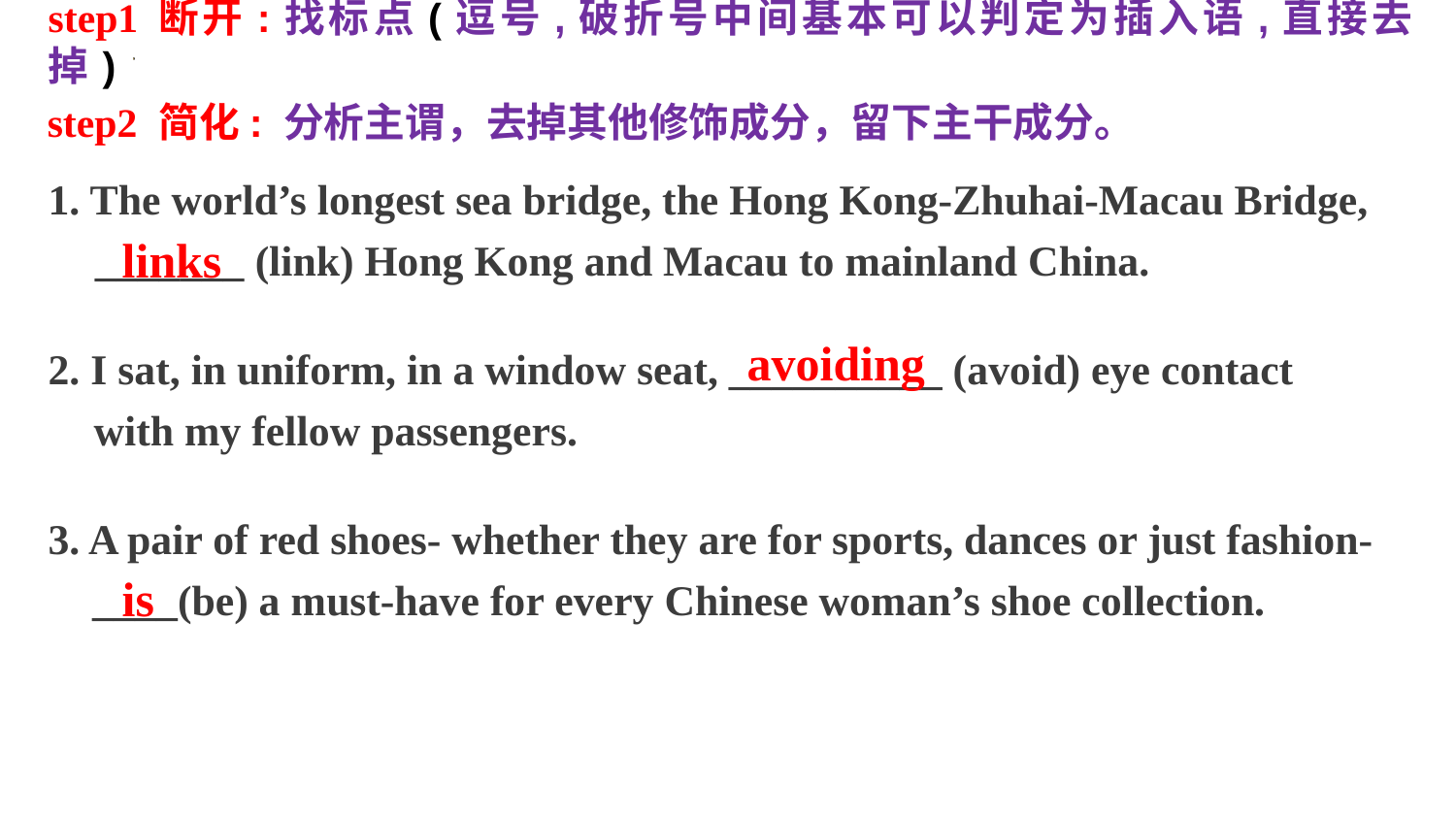

step1 断开:找标点(逗号,破折号中间基本可以判定为插入语,直接去掉)
step2 简化: 分析主谓，去掉其他修饰成分，留下主干成分。
1. The world’s longest sea bridge, the Hong Kong-Zhuhai-Macau Bridge, _______ (link) Hong Kong and Macau to mainland China.
2. I sat, in uniform, in a window seat, __________ (avoid) eye contact with my fellow passengers.
3. A pair of red shoes- whether they are for sports, dances or just fashion- ____(be) a must-have for every Chinese woman’s shoe collection.
links
avoiding
is